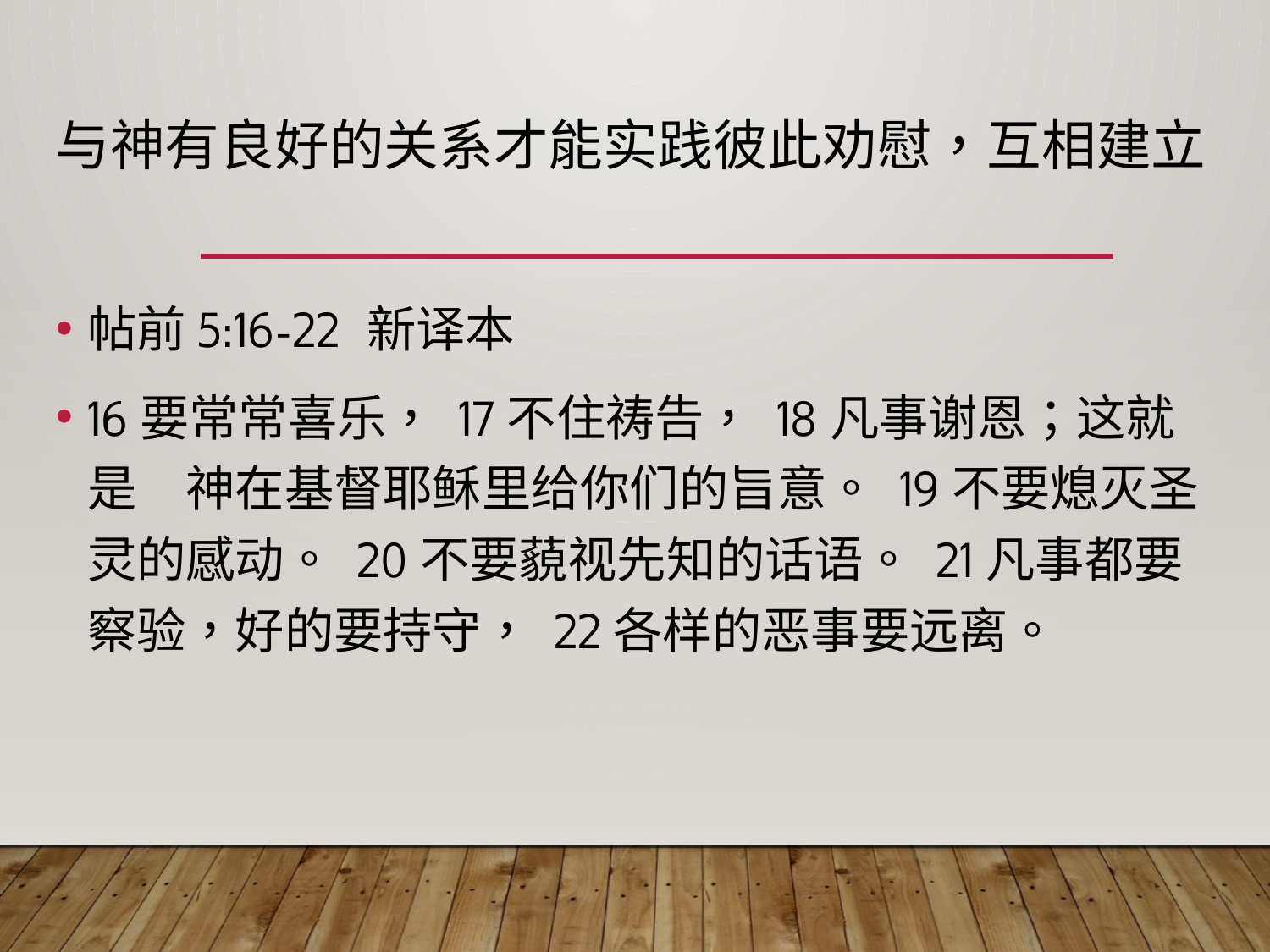

# 与神有良好的关系才能实践彼此劝慰，互相建立
帖前5:16-22 新译本
16要常常喜乐， 17不住祷告， 18凡事谢恩；这就是　神在基督耶稣里给你们的旨意。 19不要熄灭圣灵的感动。 20不要藐视先知的话语。 21凡事都要察验，好的要持守， 22各样的恶事要远离。